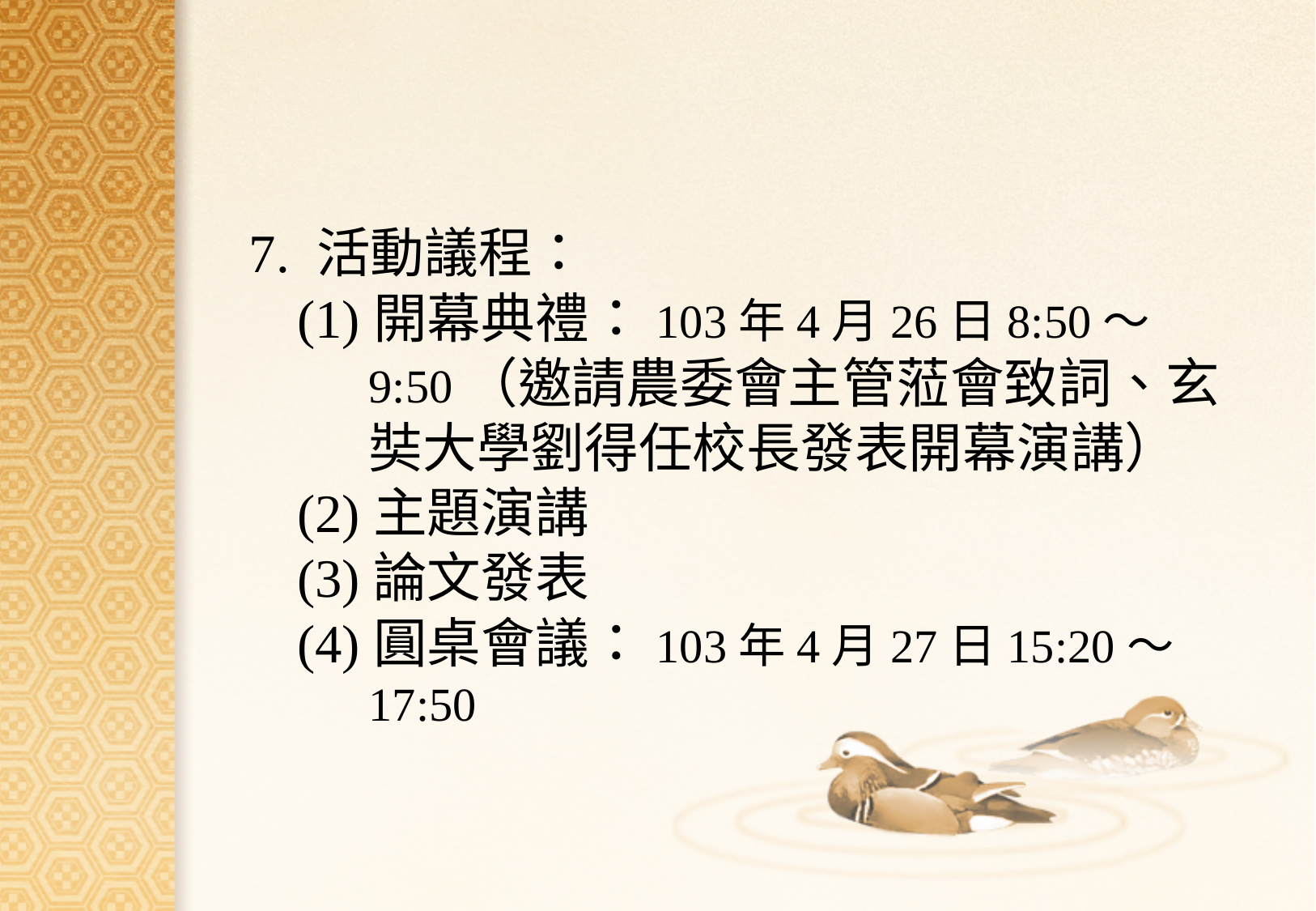

#
7. 活動議程：
(1)開幕典禮：103年4月26日8:50～9:50（邀請農委會主管蒞會致詞、玄奘大學劉得任校長發表開幕演講）
(2)主題演講
(3)論文發表
(4)圓桌會議：103年4月27日15:20～17:50